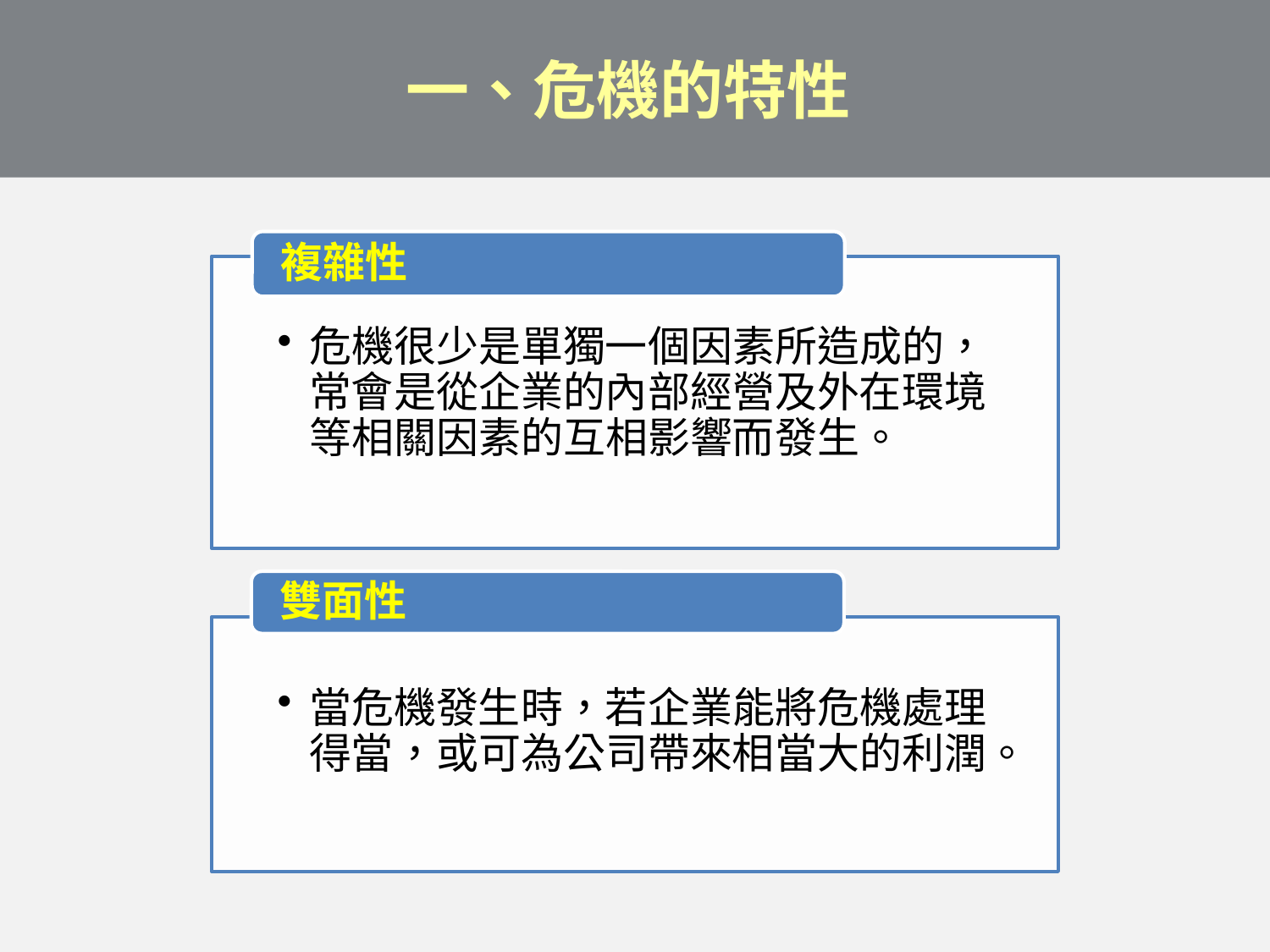

一、危機的特性
危機很少是單獨一個因素所造成的，常會是從企業的內部經營及外在環境等相關因素的互相影響而發生。
複雜性
當危機發生時，若企業能將危機處理得當，或可為公司帶來相當大的利潤。
雙面性